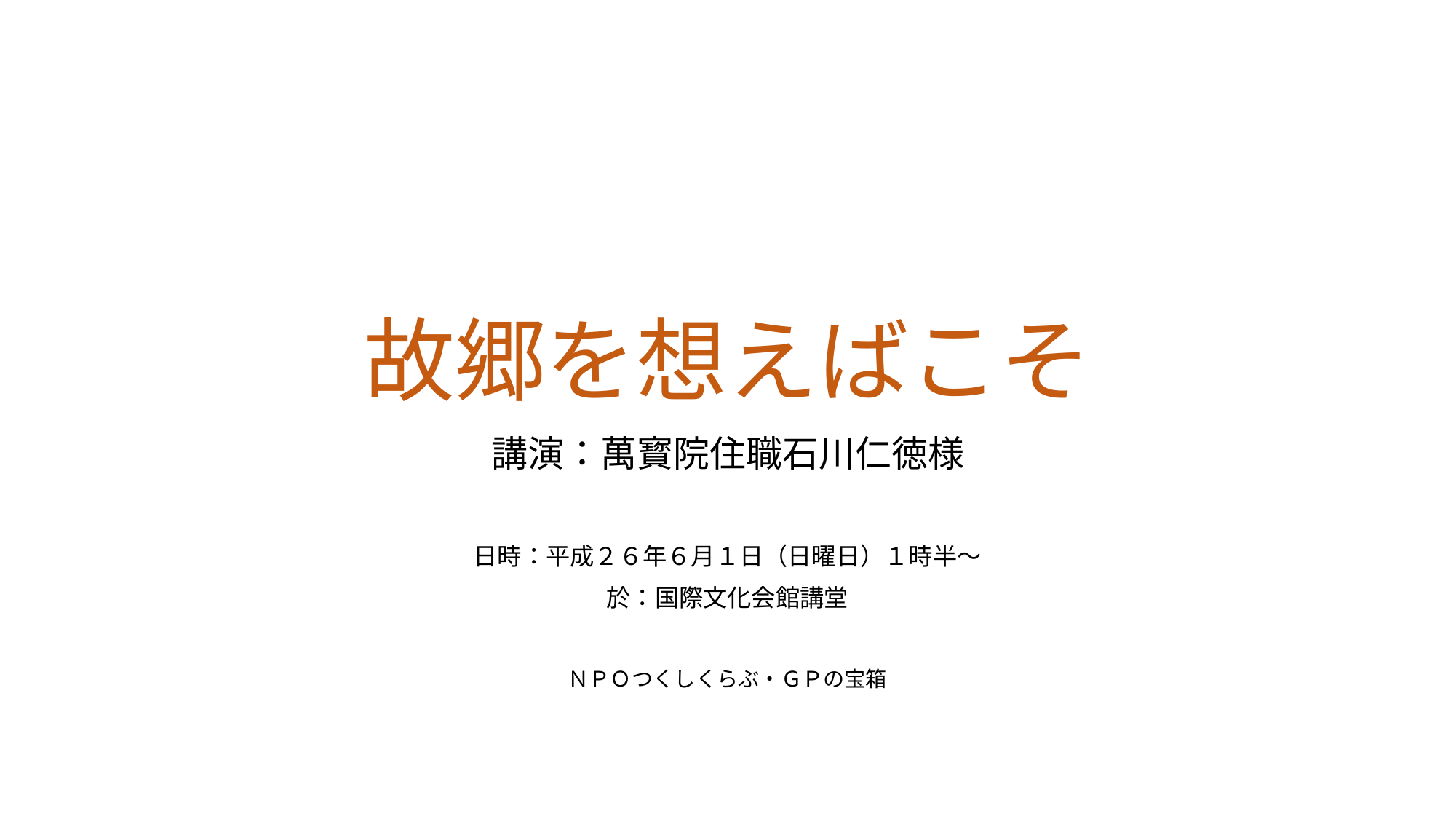

# 故郷を想えばこそ
講演：萬寳院住職石川仁徳様

日時：平成２６年６月１日（日曜日）１時半～
於：国際文化会館講堂

ＮＰＯつくしくらぶ・ＧＰの宝箱